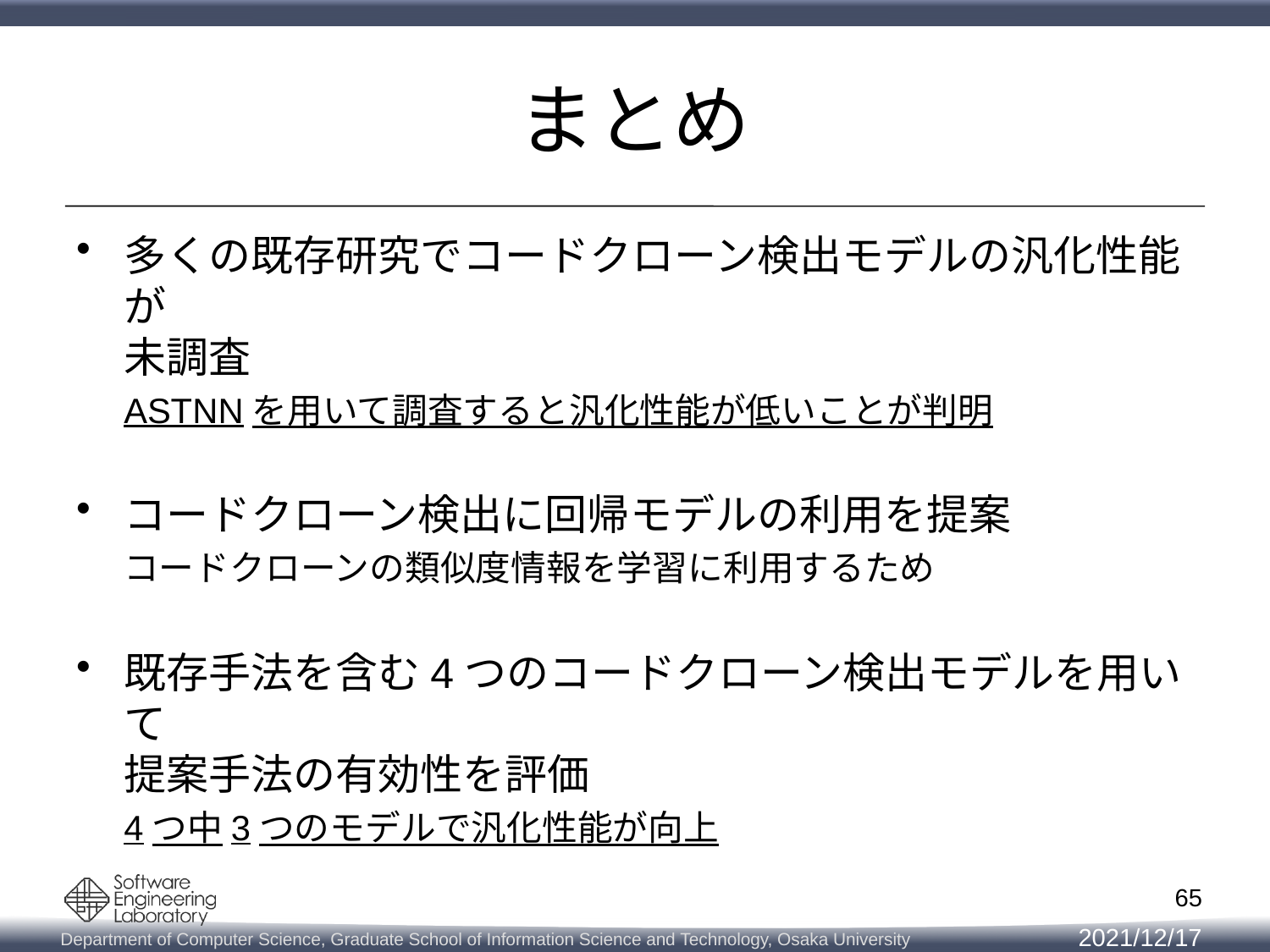

# まとめ
多くの既存研究でコードクローン検出モデルの汎化性能が
未調査
ASTNNを用いて調査すると汎化性能が低いことが判明

コードクローン検出に回帰モデルの利用を提案
コードクローンの類似度情報を学習に利用するため

既存手法を含む4つのコードクローン検出モデルを用いて
提案手法の有効性を評価
4つ中3つのモデルで汎化性能が向上
65
2021/12/17